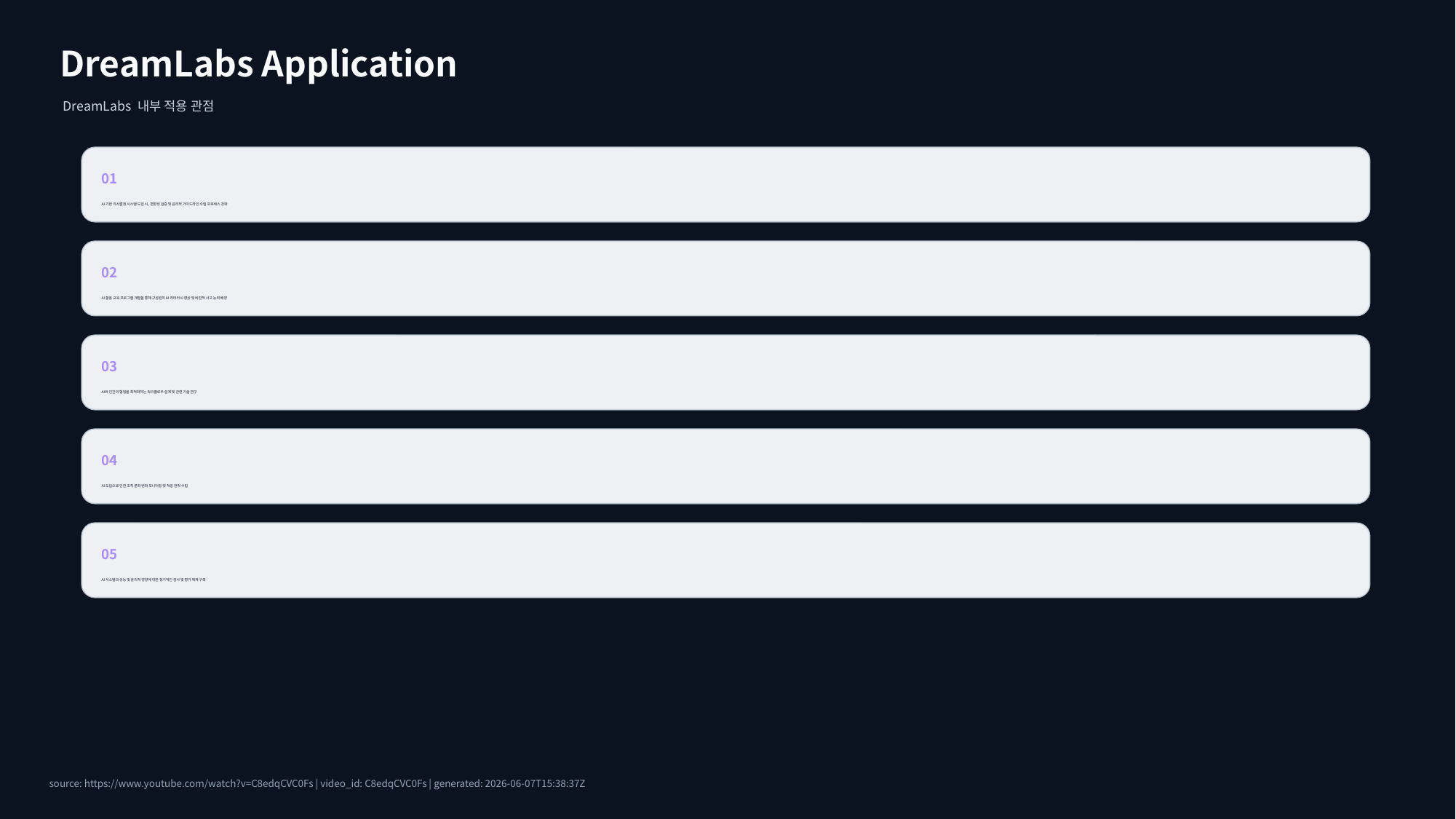

DreamLabs Application
DreamLabs 내부 적용 관점

01
AI 기반 의사결정 시스템 도입 시, 편향성 검증 및 윤리적 가이드라인 수립 프로세스 강화

02
AI 활용 교육 프로그램 개발을 통해 구성원의 AI 리터러시 향상 및 비판적 사고 능력 배양

03
AI와 인간의 협업을 최적화하는 워크플로우 설계 및 관련 기술 연구

04
AI 도입으로 인한 조직 문화 변화 모니터링 및 적응 전략 수립

05
AI 시스템의 성능 및 윤리적 영향에 대한 정기적인 감사 및 평가 체계 구축
source: https://www.youtube.com/watch?v=C8edqCVC0Fs | video_id: C8edqCVC0Fs | generated: 2026-06-07T15:38:37Z